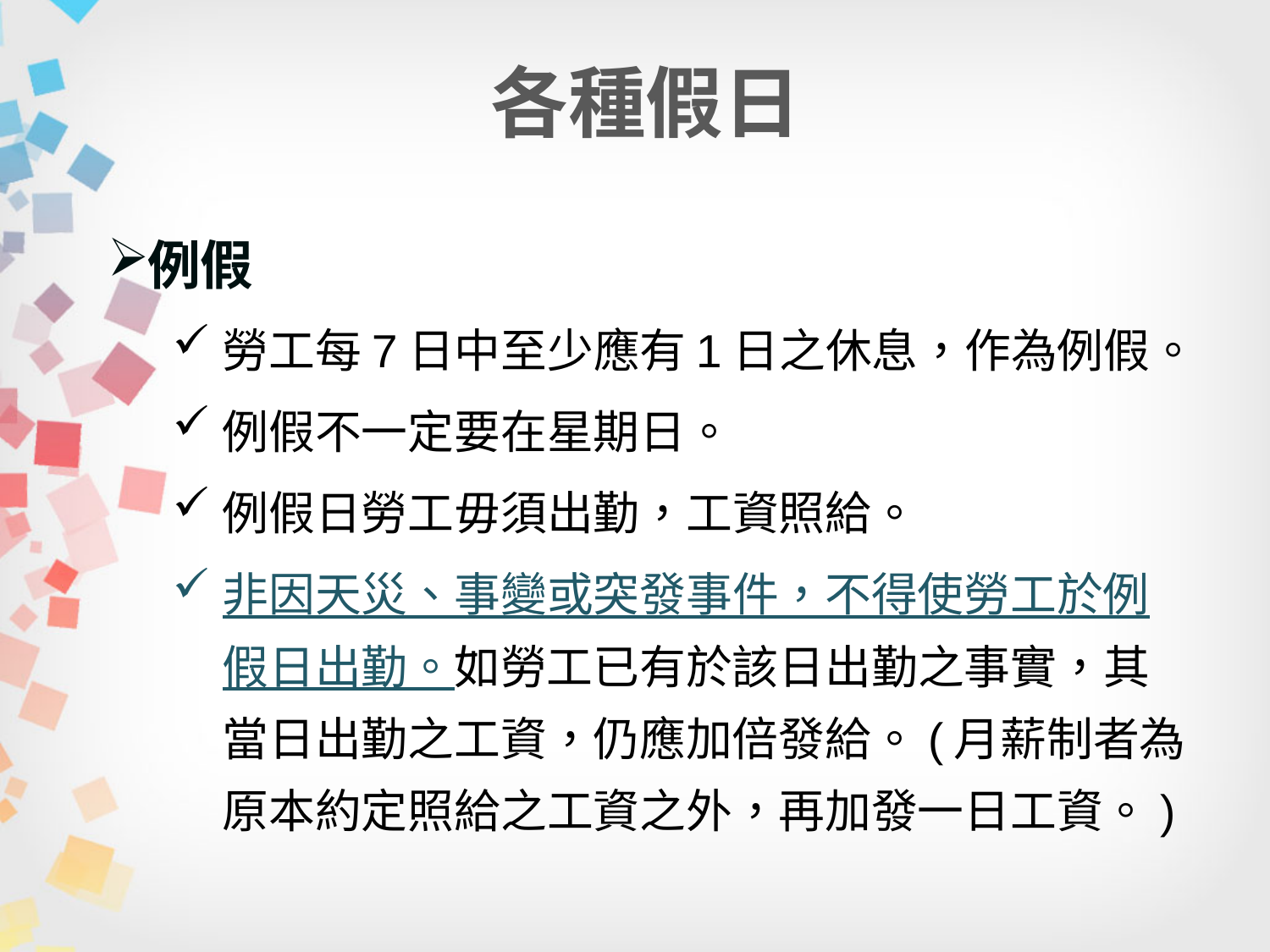

# 各種假日
例假
勞工每7日中至少應有1日之休息，作為例假。
例假不一定要在星期日。
例假日勞工毋須出勤，工資照給。
非因天災、事變或突發事件，不得使勞工於例假日出勤。如勞工已有於該日出勤之事實，其當日出勤之工資，仍應加倍發給。(月薪制者為原本約定照給之工資之外，再加發一日工資。)